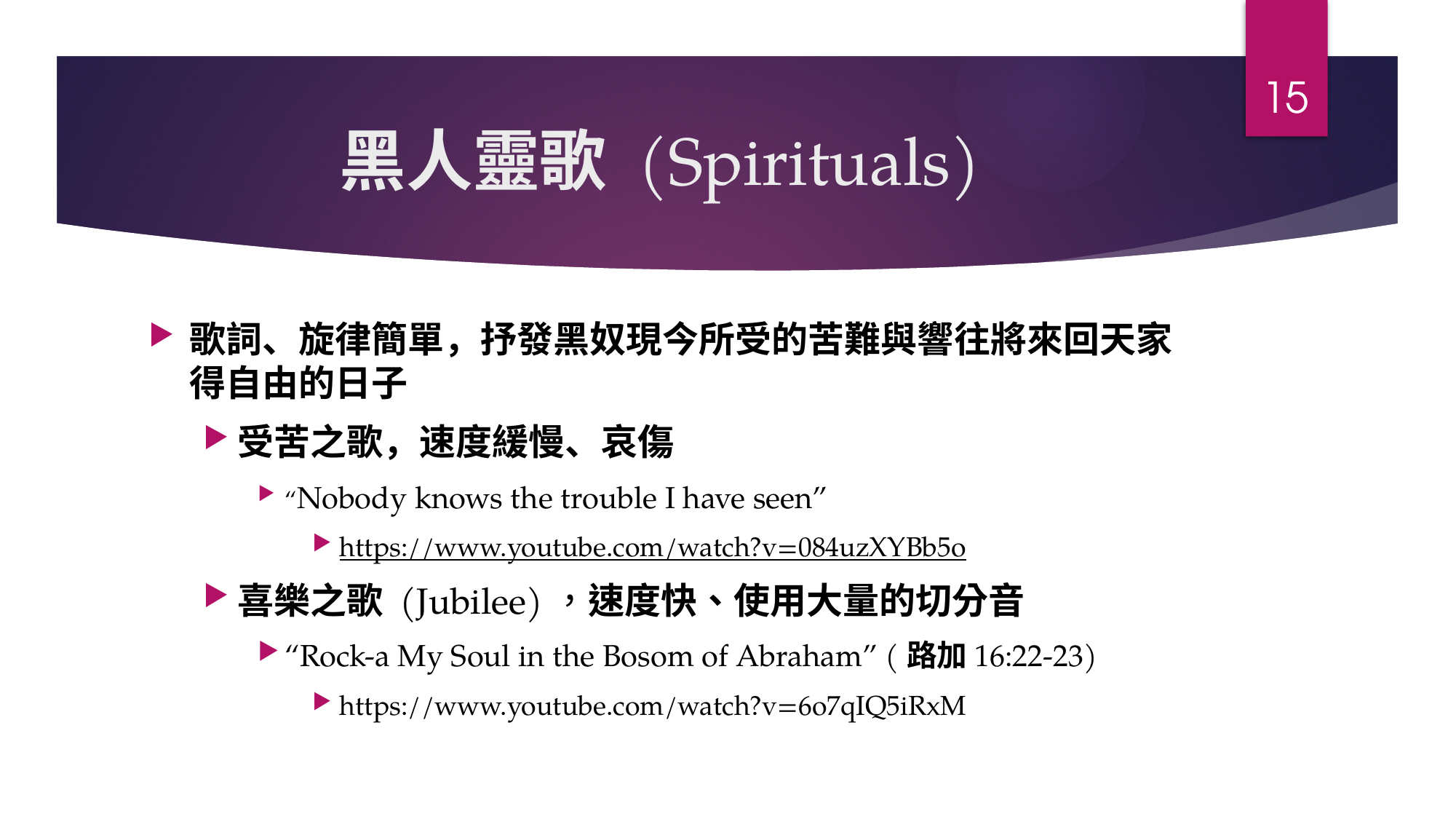

15
# 黑人靈歌 (Spirituals)
歌詞、旋律簡單，抒發黑奴現今所受的苦難與響往將來回天家得自由的日子
受苦之歌，速度緩慢、哀傷
“Nobody knows the trouble I have seen”
https://www.youtube.com/watch?v=084uzXYBb5o
喜樂之歌 (Jubilee)，速度快、使用大量的切分音
“Rock-a My Soul in the Bosom of Abraham” (路加16:22-23)
https://www.youtube.com/watch?v=6o7qIQ5iRxM